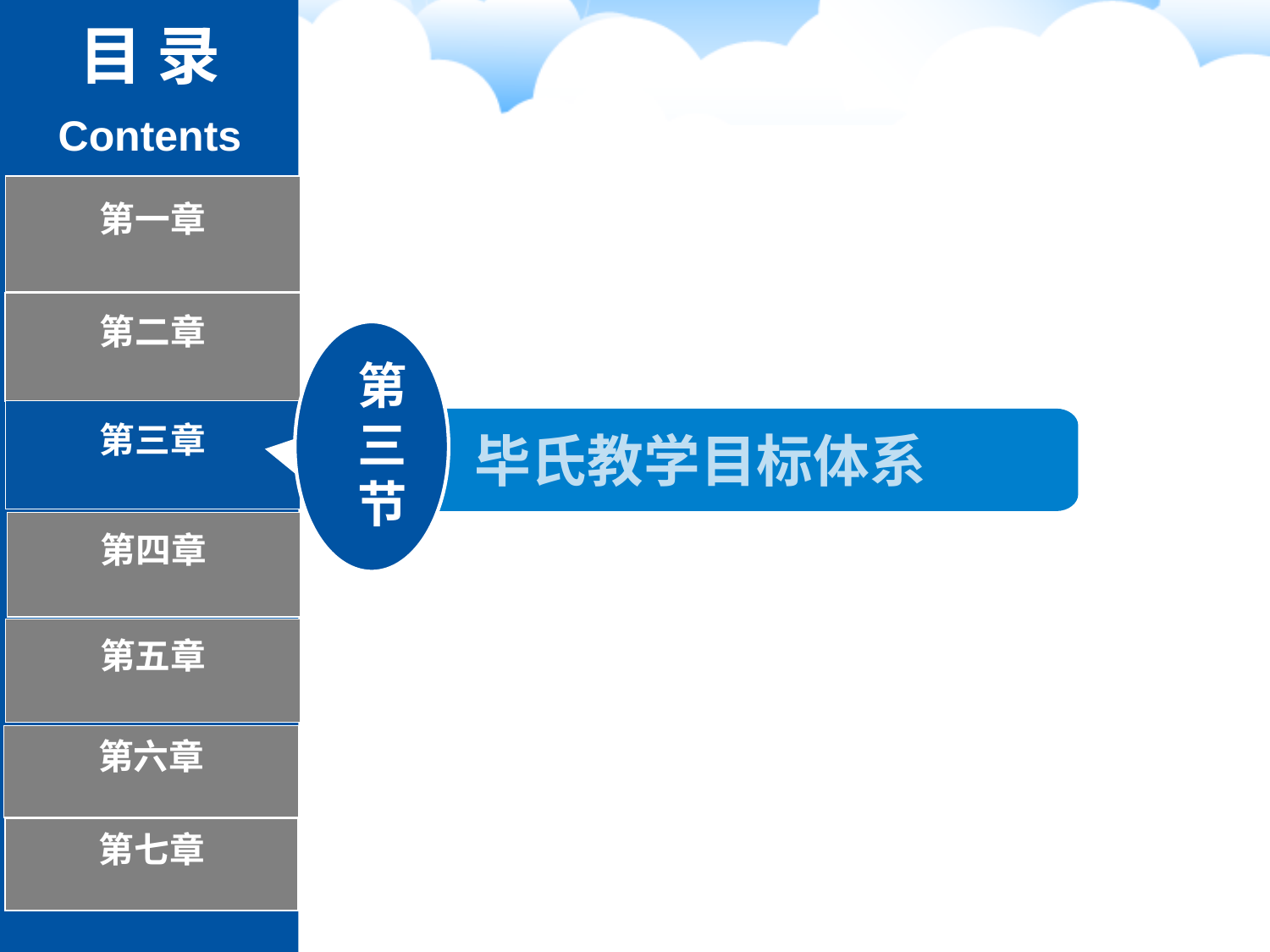

目 录
Contents
第一章

第二章

第三节
第三章

毕氏教学目标体系

第四章

第五章

第六章

第七章